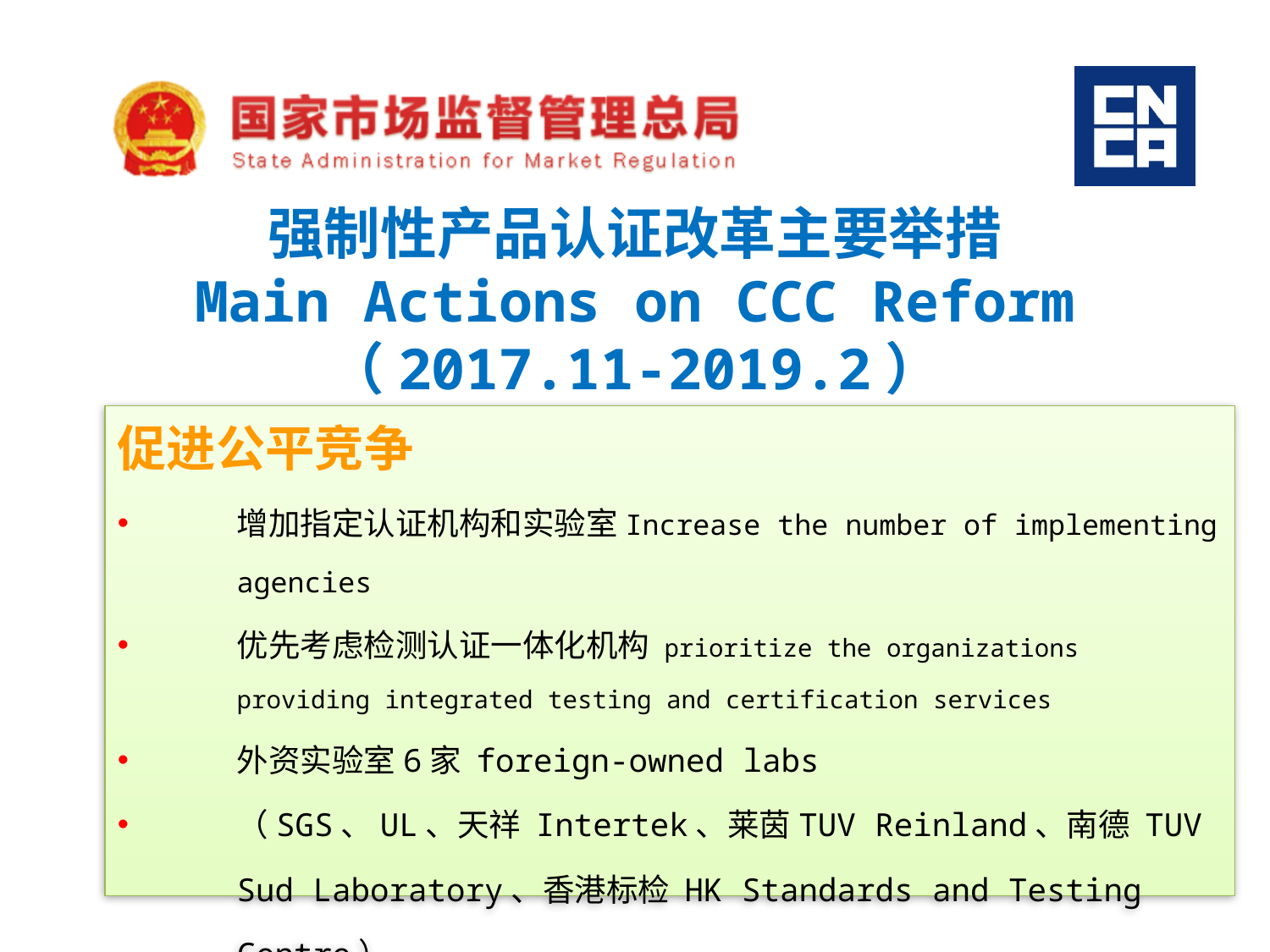

强制性产品认证改革主要举措
Main Actions on CCC Reform
（2017.11-2019.2）

促进公平竞争
增加指定认证机构和实验室Increase the number of implementing agencies
优先考虑检测认证一体化机构 prioritize the organizations providing integrated testing and certification services
外资实验室6家 foreign-owned labs
（SGS、UL、天祥 Intertek、莱茵TUV Reinland、南德 TUV Sud Laboratory、香港标检 HK Standards and Testing Centre）